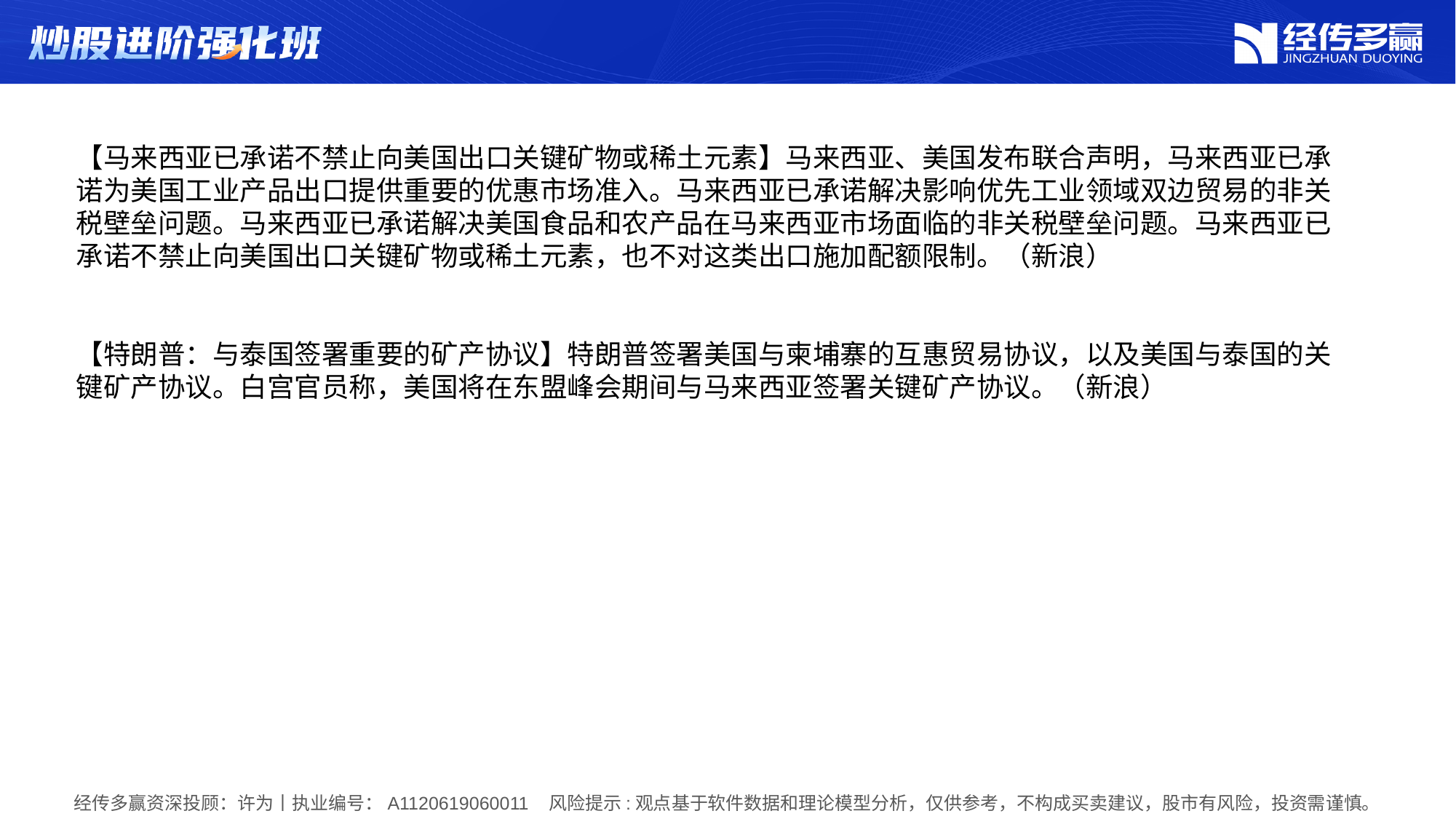

【马来西亚已承诺不禁止向美国出口关键矿物或稀土元素】马来西亚、美国发布联合声明，马来西亚已承诺为美国工业产品出口提供重要的优惠市场准入。马来西亚已承诺解决影响优先工业领域双边贸易的非关税壁垒问题。马来西亚已承诺解决美国食品和农产品在马来西亚市场面临的非关税壁垒问题。马来西亚已承诺不禁止向美国出口关键矿物或稀土元素，也不对这类出口施加配额限制。（新浪）

【特朗普：与泰国签署重要的矿产协议】特朗普签署美国与柬埔寨的互惠贸易协议，以及美国与泰国的关键矿产协议。白宫官员称，美国将在东盟峰会期间与马来西亚签署关键矿产协议。（新浪）